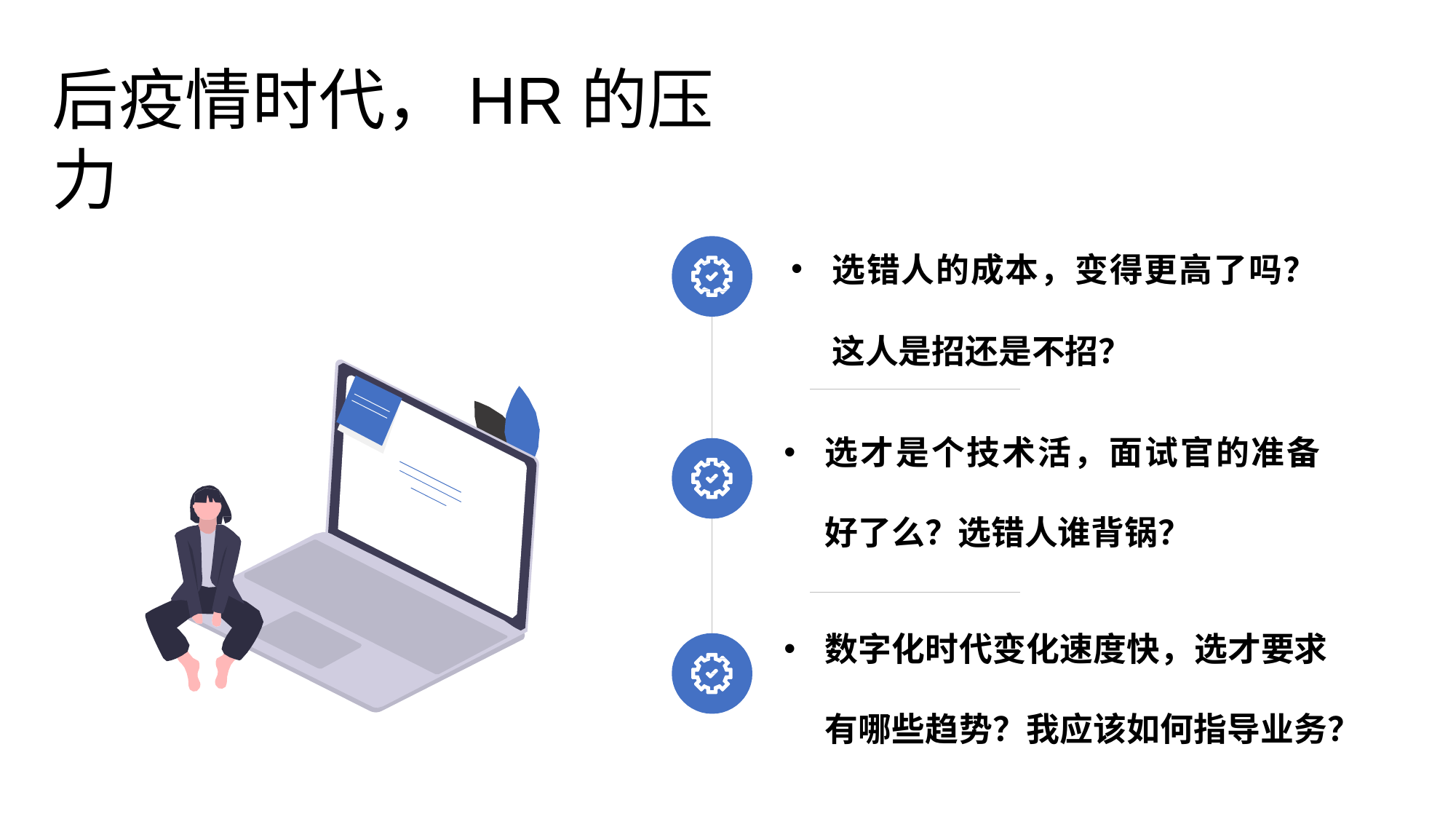

# 后疫情时代，HR的压力

选错人的成本，变得更高了吗？

这人是招还是不招？
选才是个技术活，面试官的准备 好了么？选错人谁背锅？

数字化时代变化速度快，选才要求 有哪些趋势？我应该如何指导业务？